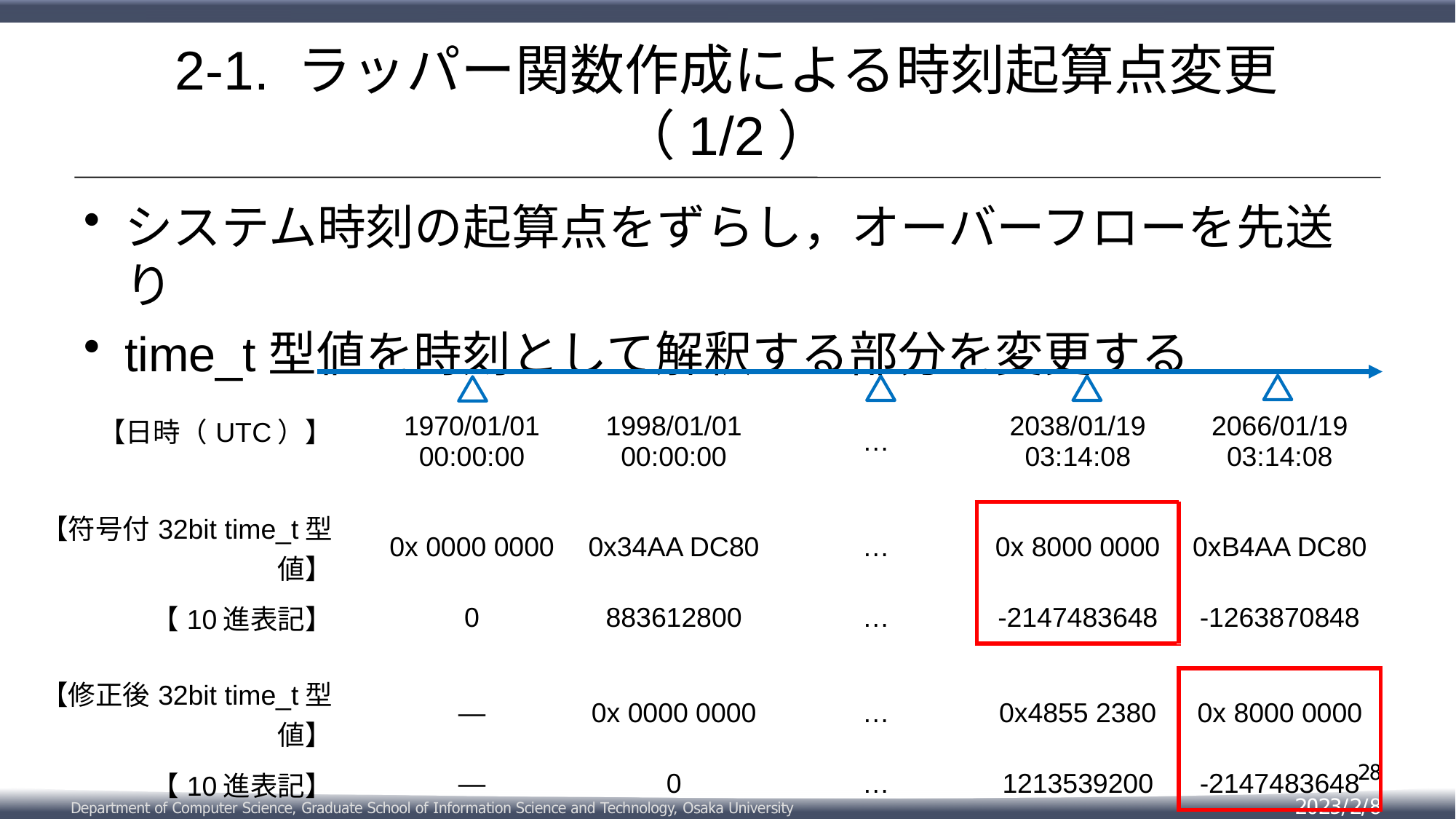

# 2-1. ラッパー関数作成による時刻起算点変更（1/2）
システム時刻の起算点をずらし，オーバーフローを先送り
time_t型値を時刻として解釈する部分を変更する

| 【日時（UTC）】 | 1970/01/01 00:00:00 | 1998/01/01 00:00:00 | … | 2038/01/19 03:14:08 | 2066/01/19 03:14:08 |
| --- | --- | --- | --- | --- | --- |
|  |  |  |  |  |  |
| 【符号付32bit time\_t型値】 | 0x 0000 0000 | 0x34AA DC80 | … | 0x 8000 0000 | 0xB4AA DC80 |
| 【10進表記】 | 0 | 883612800 | … | -2147483648 | -1263870848 |
|  |  |  |  |  |  |
| 【修正後32bit time\_t型値】 | ― | 0x 0000 0000 | … | 0x4855 2380 | 0x 8000 0000 |
| 【10進表記】 | ― | 0 | … | 1213539200 | -2147483648 |
28
2023/2/8